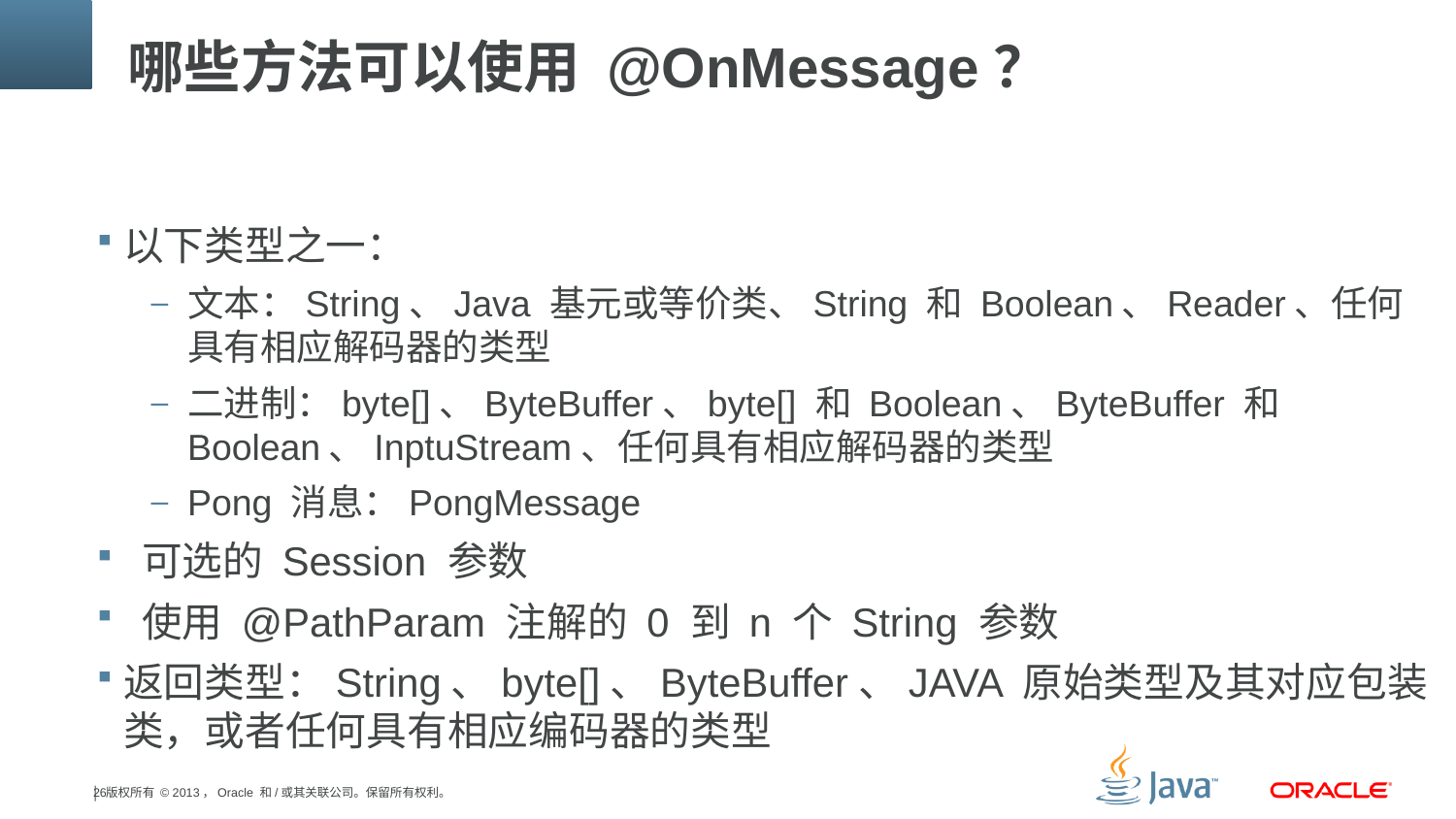

# 哪些方法可以使用 @OnMessage？

以下类型之一：
文本：String、Java 基元或等价类、String 和 Boolean、Reader、任何具有相应解码器的类型
二进制：byte[]、ByteBuffer、byte[] 和 Boolean、ByteBuffer 和 Boolean、InptuStream、任何具有相应解码器的类型
Pong 消息：PongMessage
 可选的 Session 参数
 使用 @PathParam 注解的 0 到 n 个 String 参数
返回类型：String、byte[]、ByteBuffer、JAVA 原始类型及其对应包装类，或者任何具有相应编码器的类型